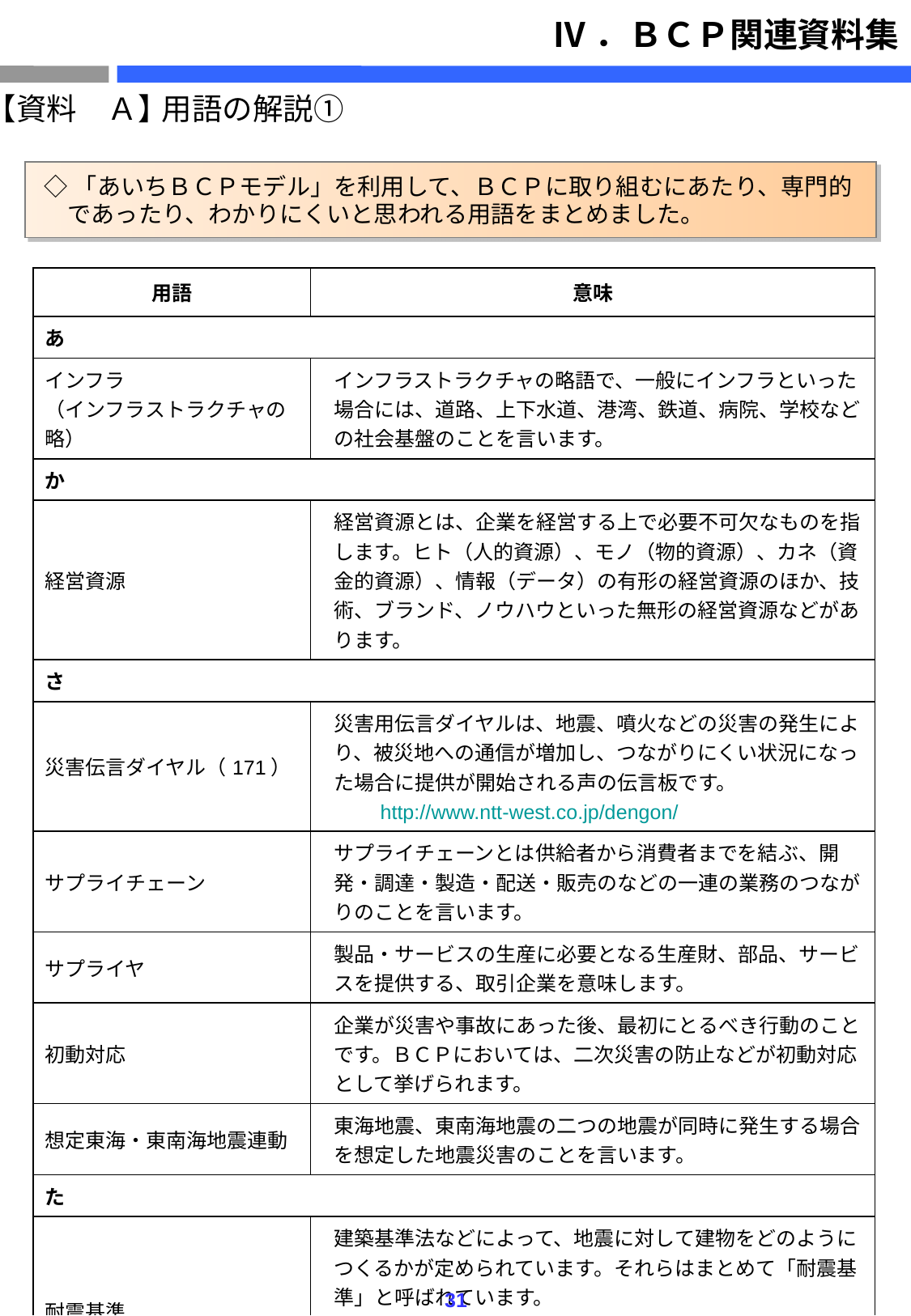

Ⅳ．ＢＣＰ関連資料集
【資料　Ａ】
用語の解説①
◇「あいちＢＣＰモデル」を利用して、ＢＣＰに取り組むにあたり、専門的であったり、わかりにくいと思われる用語をまとめました。
| 用語 | 意味 |
| --- | --- |
| あ |  |
| インフラ （インフラストラクチャの略） | インフラストラクチャの略語で、一般にインフラといった場合には、道路、上下水道、港湾、鉄道、病院、学校などの社会基盤のことを言います。 |
| か |  |
| 経営資源 | 経営資源とは、企業を経営する上で必要不可欠なものを指します。ヒト（人的資源）、モノ（物的資源）、カネ（資金的資源）、情報（データ）の有形の経営資源のほか、技術、ブランド、ノウハウといった無形の経営資源などがあります。 |
| さ |  |
| 災害伝言ダイヤル（171） | 災害用伝言ダイヤルは、地震、噴火などの災害の発生により、被災地への通信が増加し、つながりにくい状況になった場合に提供が開始される声の伝言板です。 　　http://www.ntt-west.co.jp/dengon/ |
| サプライチェーン | サプライチェーンとは供給者から消費者までを結ぶ、開発・調達・製造・配送・販売のなどの一連の業務のつながりのことを言います。 |
| サプライヤ | 製品・サービスの生産に必要となる生産財、部品、サービスを提供する、取引企業を意味します。 |
| 初動対応 | 企業が災害や事故にあった後、最初にとるべき行動のことです。ＢＣＰにおいては、二次災害の防止などが初動対応として挙げられます。 |
| 想定東海・東南海地震連動 | 東海地震、東南海地震の二つの地震が同時に発生する場合を想定した地震災害のことを言います。 |
| た |  |
| 耐震基準 | 建築基準法などによって、地震に対して建物をどのようにつくるかが定められています。それらはまとめて「耐震基準」と呼ばれています。 現在の基準は、昭和56年に大幅に改定されたものであり、それ以前の基準で設計された建物は、現行基準に比べると耐震性が不足している場合が多いと言われています。 |
31